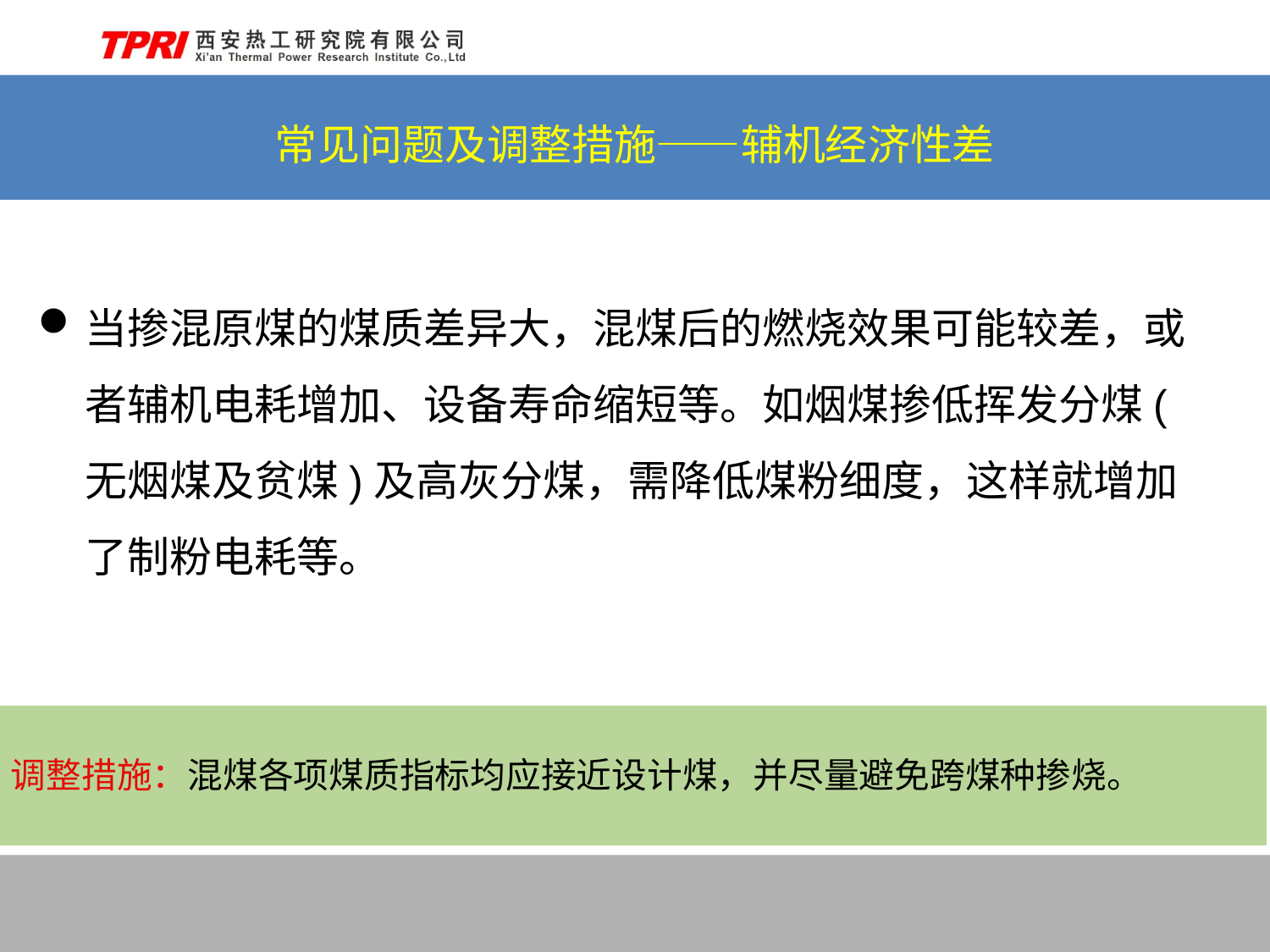

# 常见问题及调整措施——辅机经济性差
当掺混原煤的煤质差异大，混煤后的燃烧效果可能较差，或 者辅机电耗增加、设备寿命缩短等。如烟煤掺低挥发分煤(  无烟煤及贫煤)及高灰分煤，需降低煤粉细度，这样就增加 了制粉电耗等。

调整措施：混煤各项煤质指标均应接近设计煤，并尽量避免跨煤种掺烧。